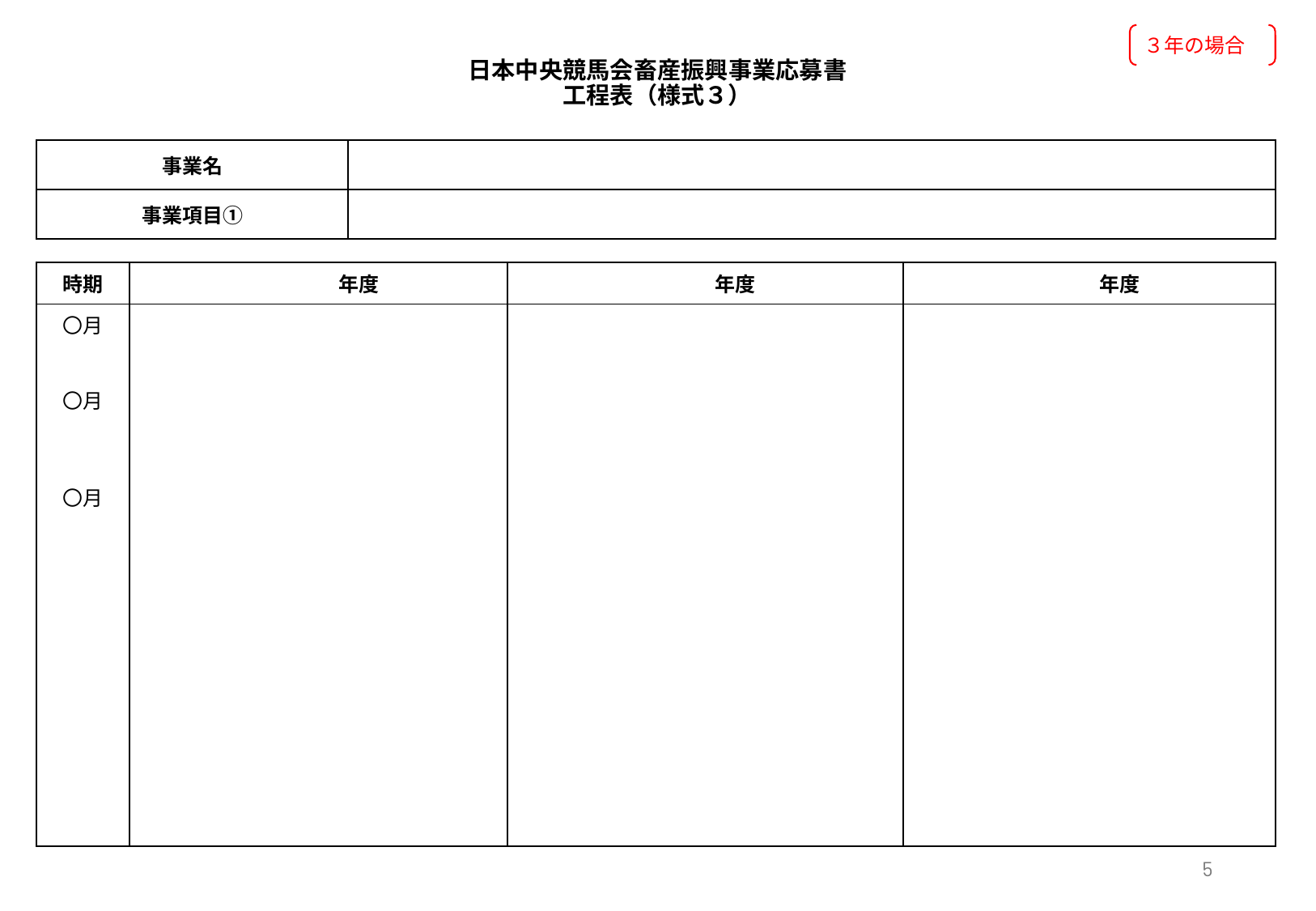

３年の場合
# 日本中央競馬会畜産振興事業応募書 工程表（様式３）
| 事業名 |  |
| --- | --- |
| 事業項目① |  |
| 時期 | 年度 | 年度 | 年度 |
| --- | --- | --- | --- |
| 〇月 〇月 〇月 |  |  |  |
5